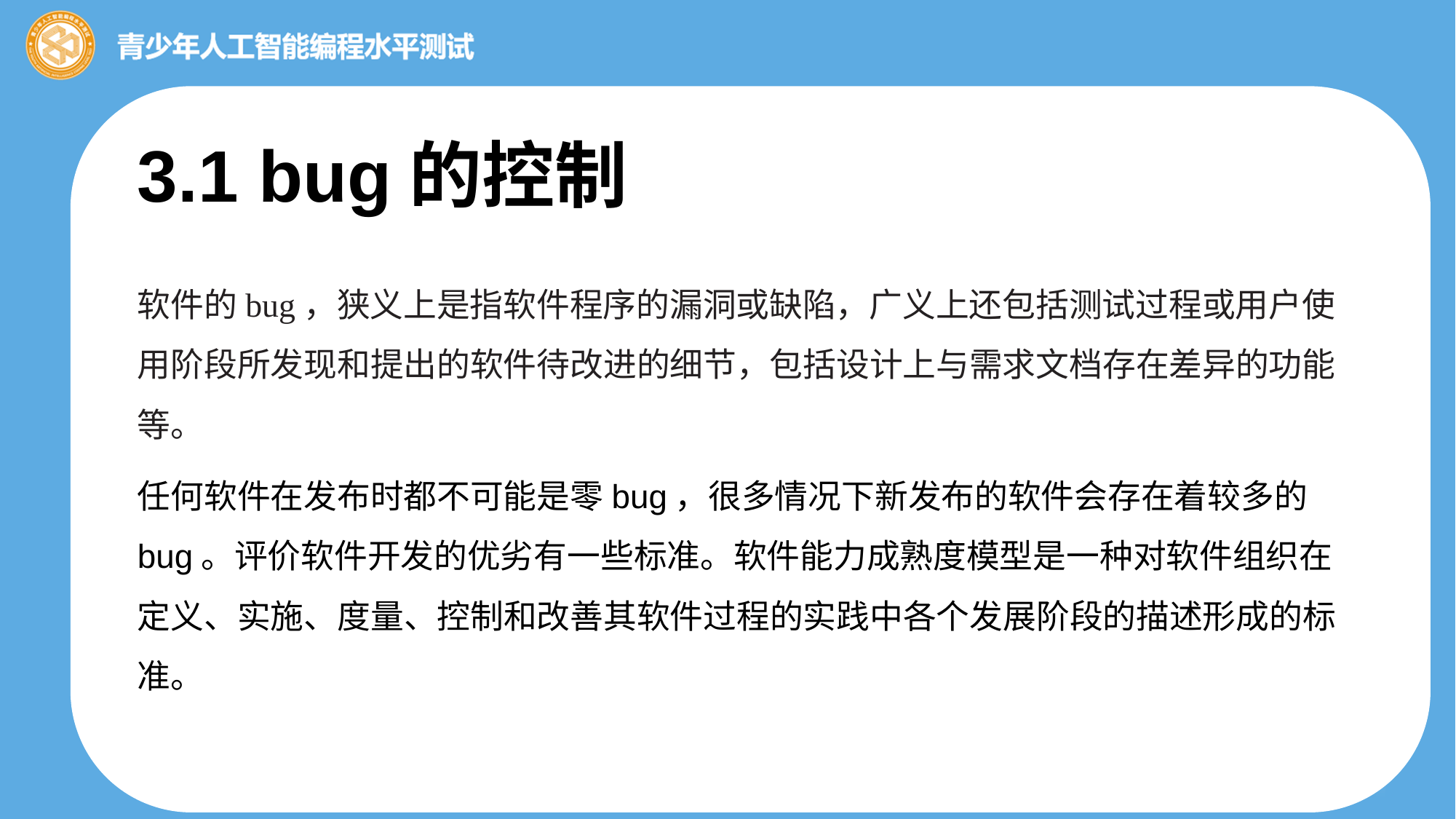

3.1 bug的控制
软件的bug，狭义上是指软件程序的漏洞或缺陷，广义上还包括测试过程或用户使用阶段所发现和提出的软件待改进的细节，包括设计上与需求文档存在差异的功能等。
任何软件在发布时都不可能是零bug，很多情况下新发布的软件会存在着较多的bug。评价软件开发的优劣有一些标准。软件能力成熟度模型是一种对软件组织在定义、实施、度量、控制和改善其软件过程的实践中各个发展阶段的描述形成的标准。